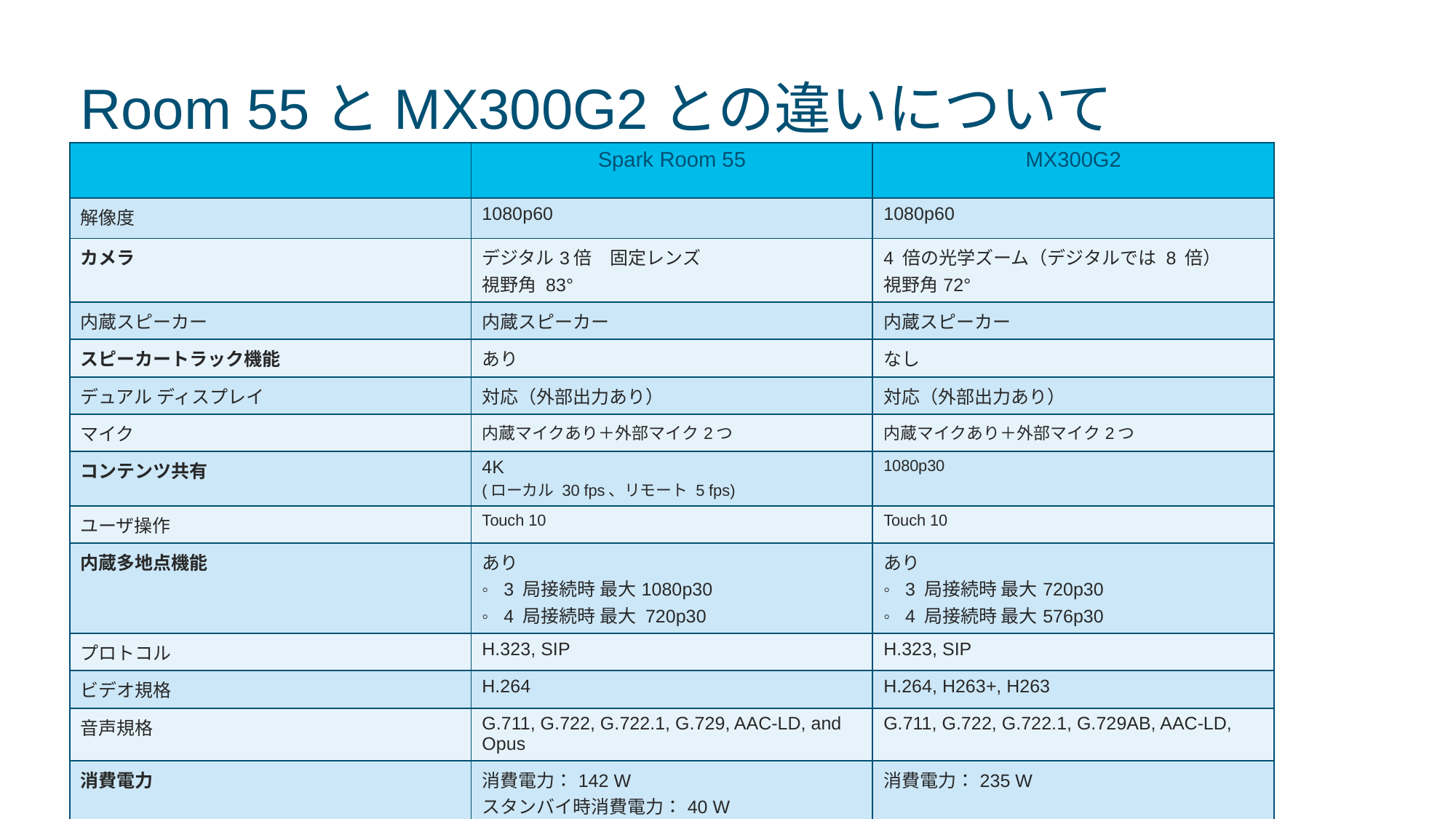

# Room 55とMX300G2との違いについて
|  | Spark Room 55 | MX300G2 |
| --- | --- | --- |
| 解像度 | 1080p60 | 1080p60 |
| カメラ | デジタル3倍　固定レンズ 視野角 83° | 4 倍の光学ズーム（デジタルでは 8 倍） 視野角72° |
| 内蔵スピーカー | 内蔵スピーカー | 内蔵スピーカー |
| スピーカートラック機能 | あり | なし |
| デュアル ディスプレイ | 対応（外部出力あり） | 対応（外部出力あり） |
| マイク | 内蔵マイクあり＋外部マイク2つ | 内蔵マイクあり＋外部マイク2つ |
| コンテンツ共有 | 4K (ローカル 30 fps、リモート 5 fps) | 1080p30 |
| ユーザ操作 | Touch 10 | Touch 10 |
| 内蔵多地点機能 | あり ◦   3 局接続時 最大1080p30 ◦   4 局接続時 最大 720p30 | あり ◦   3 局接続時 最大720p30 ◦   4 局接続時 最大576p30 |
| プロトコル | H.323, SIP | H.323, SIP |
| ビデオ規格 | H.264 | H.264, H263+, H263 |
| 音声規格 | G.711, G.722, G.722.1, G.729, AAC-LD, and Opus | G.711, G.722, G.722.1, G.729AB, AAC-LD, |
| 消費電力 | 消費電力：142 W スタンバイ時消費電力：40 W | 消費電力：235 W |